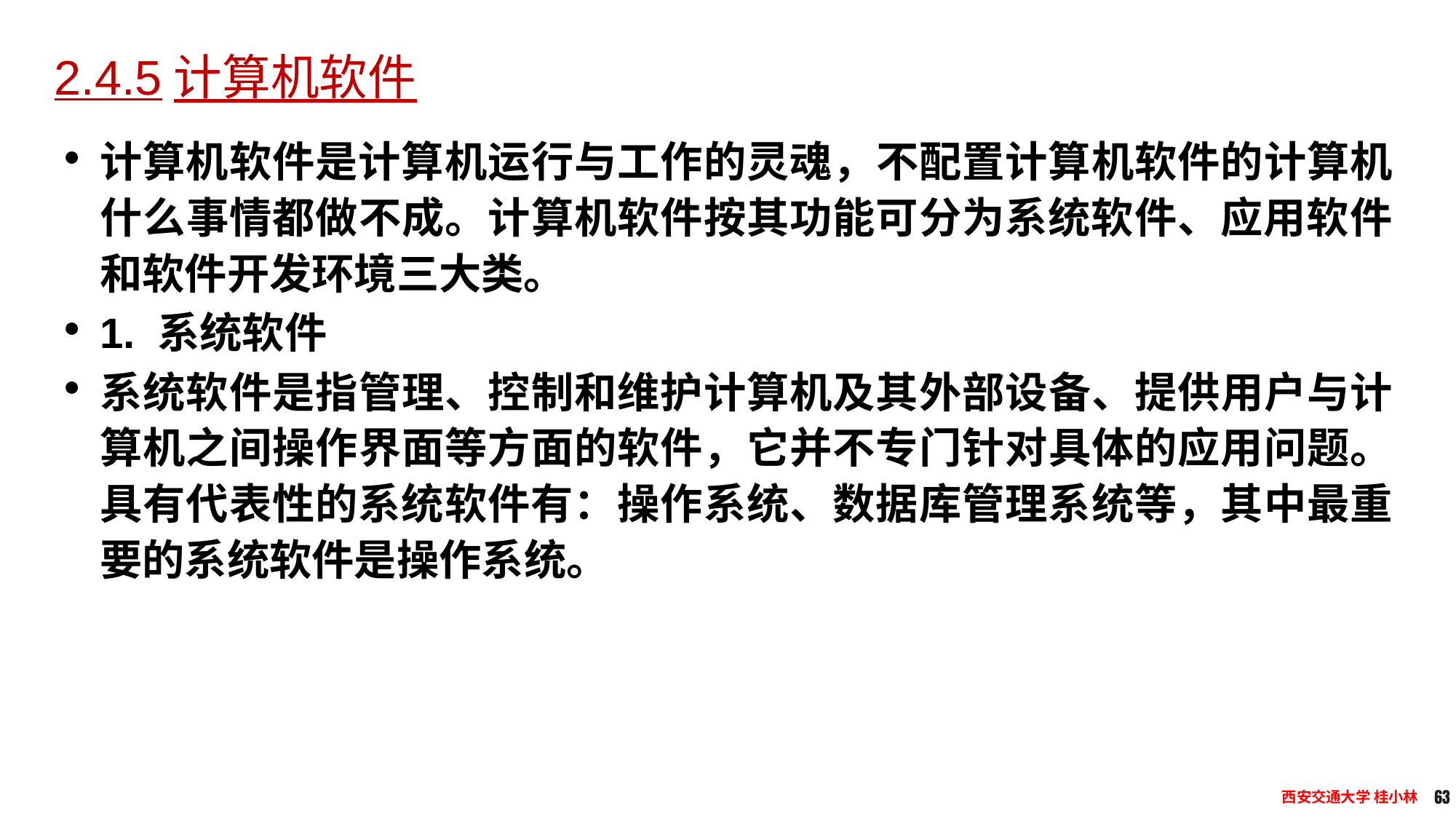

# 2.4.5计算机软件
计算机软件是计算机运行与工作的灵魂，不配置计算机软件的计算机什么事情都做不成。计算机软件按其功能可分为系统软件、应用软件和软件开发环境三大类。
1. 系统软件
系统软件是指管理、控制和维护计算机及其外部设备、提供用户与计算机之间操作界面等方面的软件，它并不专门针对具体的应用问题。具有代表性的系统软件有：操作系统、数据库管理系统等，其中最重要的系统软件是操作系统。